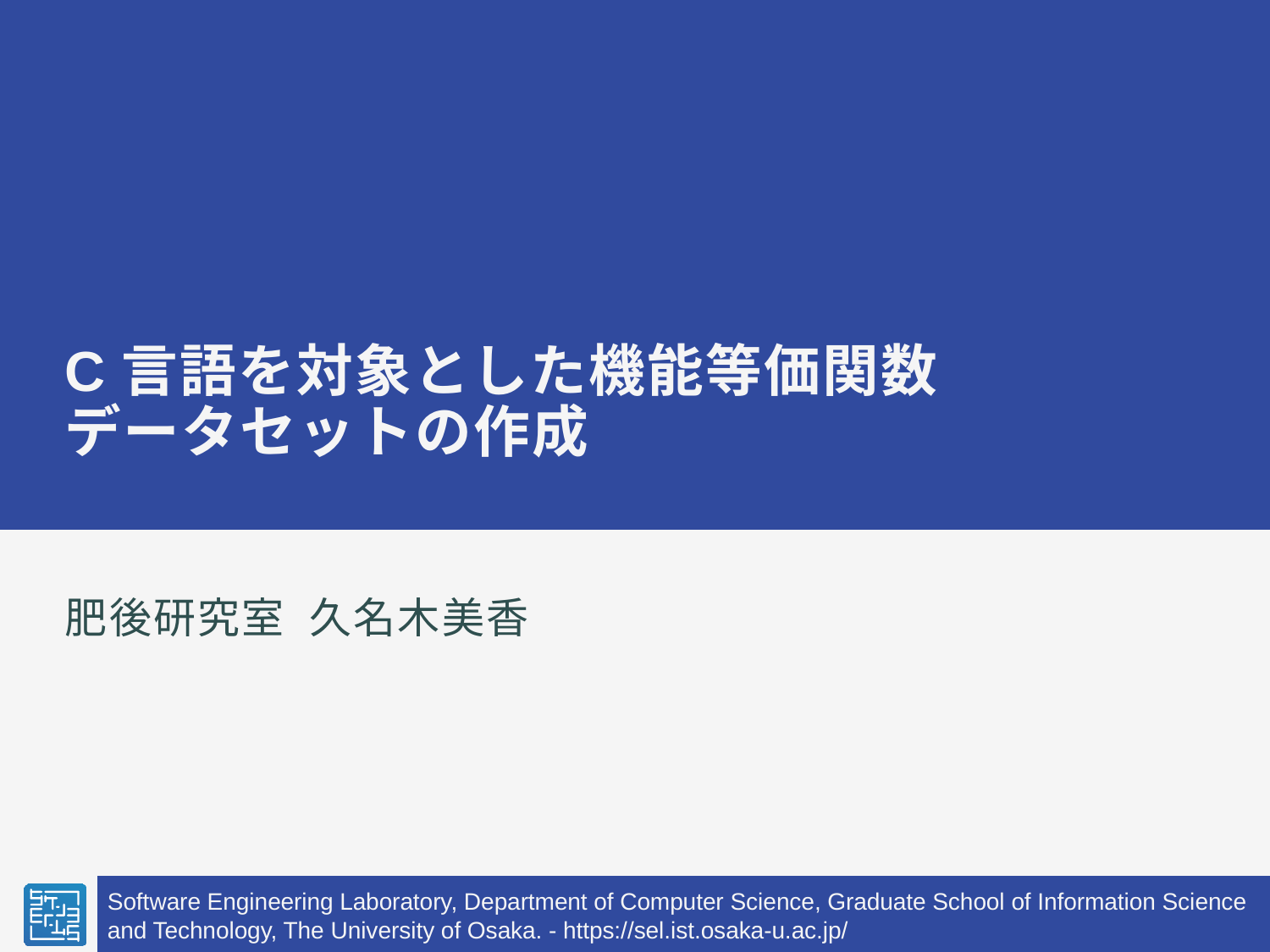

# C言語を対象とした機能等価関数 データセットの作成
肥後研究室  久名木美香